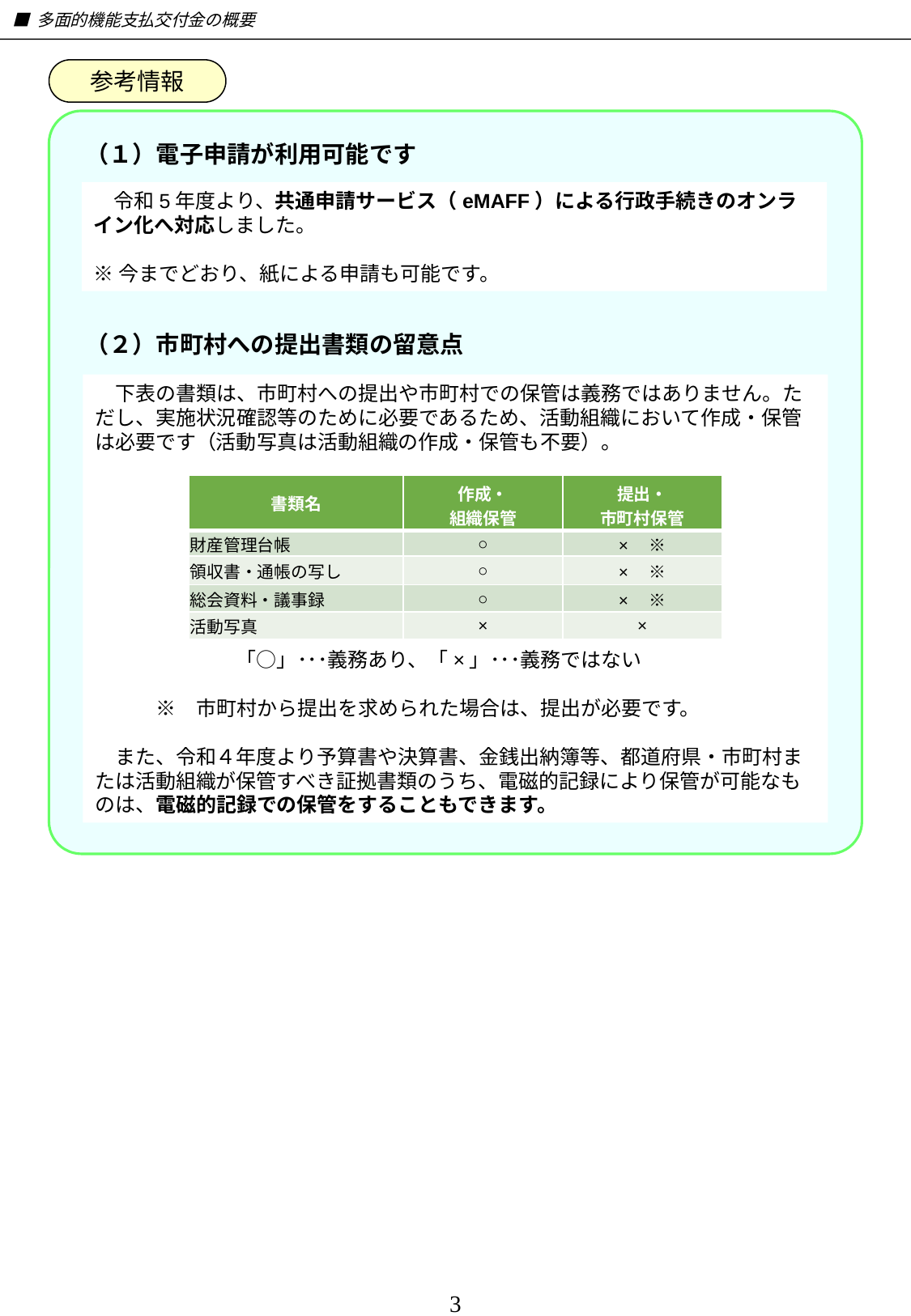

■ 多面的機能支払交付金の概要

参考情報

（１）電子申請が利用可能です
　令和5年度より、共通申請サービス（eMAFF）による行政手続きのオンライン化へ対応しました。

※今までどおり、紙による申請も可能です。
（２）市町村への提出書類の留意点
　下表の書類は、市町村への提出や市町村での保管は義務ではありません。ただし、実施状況確認等のために必要であるため、活動組織において作成・保管は必要です（活動写真は活動組織の作成・保管も不要）。

　　　　　　　「○」･･･義務あり、「×」･･･義務ではない

　　　※　市町村から提出を求められた場合は、提出が必要です。

　また、令和４年度より予算書や決算書、金銭出納簿等、都道府県・市町村または活動組織が保管すべき証拠書類のうち、電磁的記録により保管が可能なものは、電磁的記録での保管をすることもできます。
| 書類名 | 作成・ 組織保管 | 提出・ 市町村保管 |
| --- | --- | --- |
| 財産管理台帳 | ○ | ×　※ |
| 領収書・通帳の写し | ○ | ×　※ |
| 総会資料・議事録 | ○ | ×　※ |
| 活動写真 | × | × |
3